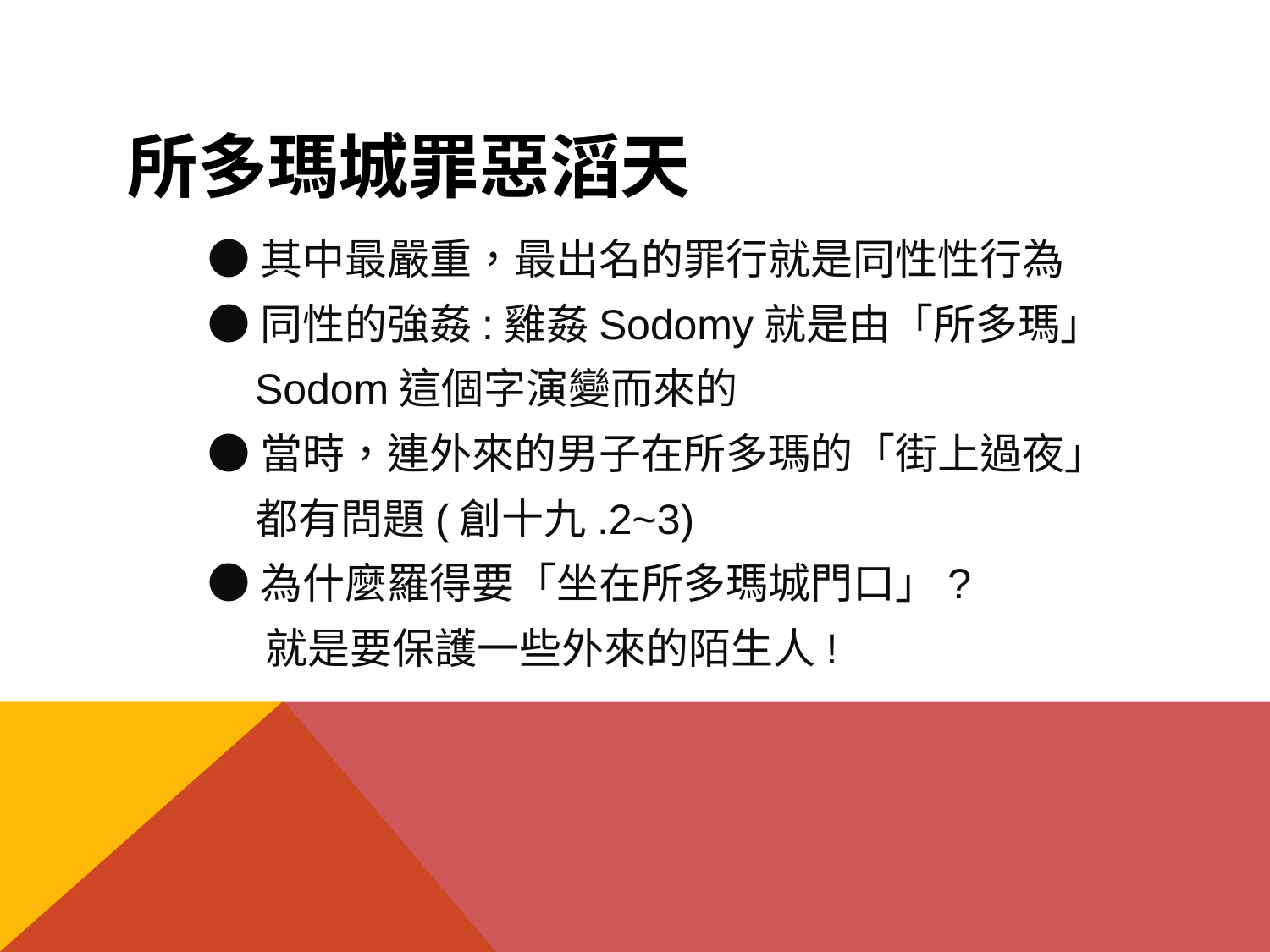

# 所多瑪城罪惡滔天
●其中最嚴重，最出名的罪行就是同性性行為
●同性的強姦:雞姦Sodomy就是由「所多瑪」
    Sodom這個字演變而來的
●當時，連外來的男子在所多瑪的「街上過夜」
    都有問題(創十九.2~3)
●為什麼羅得要「坐在所多瑪城門口」?
     就是要保護一些外來的陌生人!